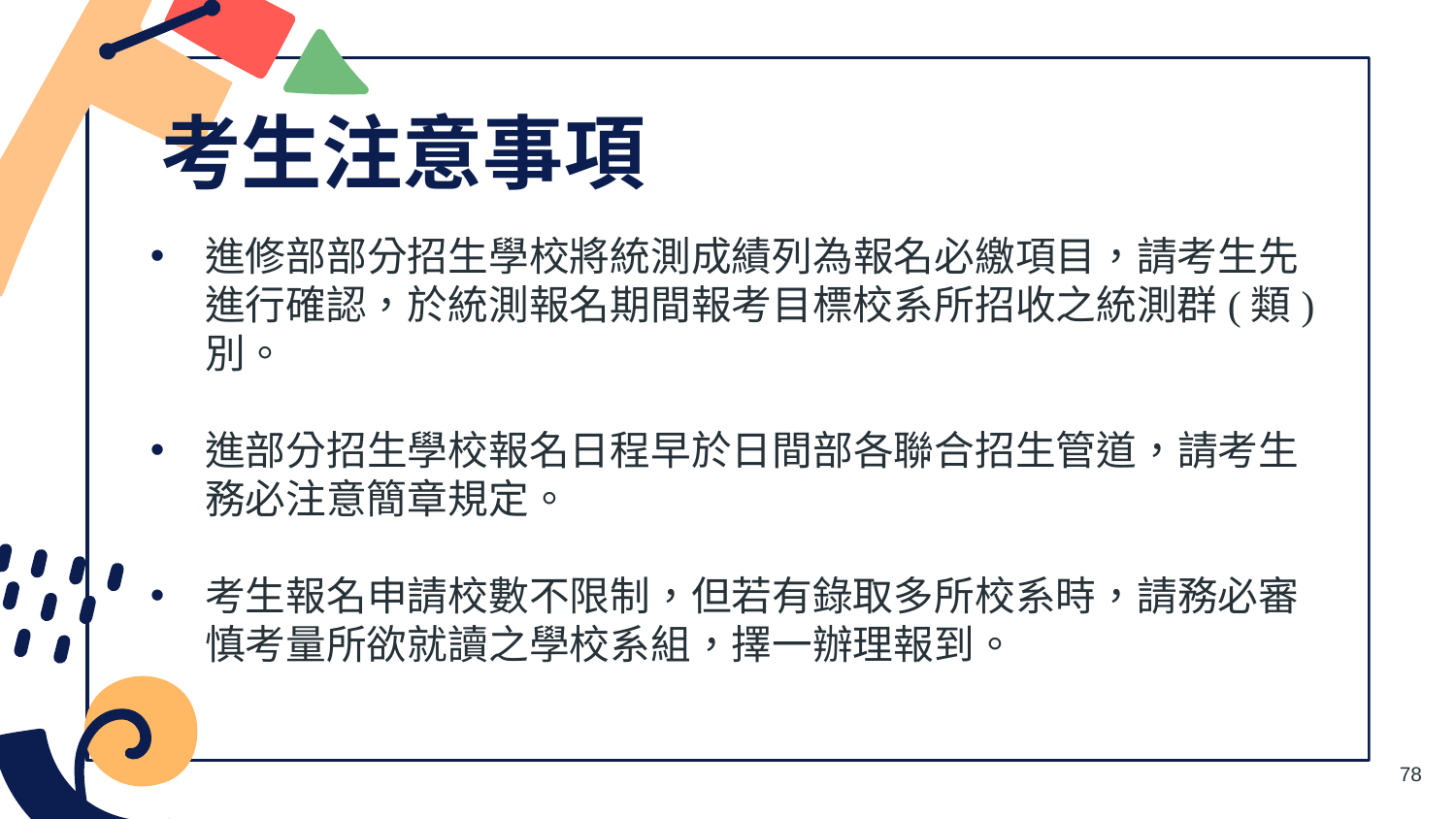

考生注意事項

進修部部分招生學校將統測成績列為報名必繳項目，請考生先進行確認，於統測報名期間報考目標校系所招收之統測群(類)別。

進部分招生學校報名日程早於日間部各聯合招生管道，請考生務必注意簡章規定。

考生報名申請校數不限制，但若有錄取多所校系時，請務必審慎考量所欲就讀之學校系組，擇一辦理報到。
78